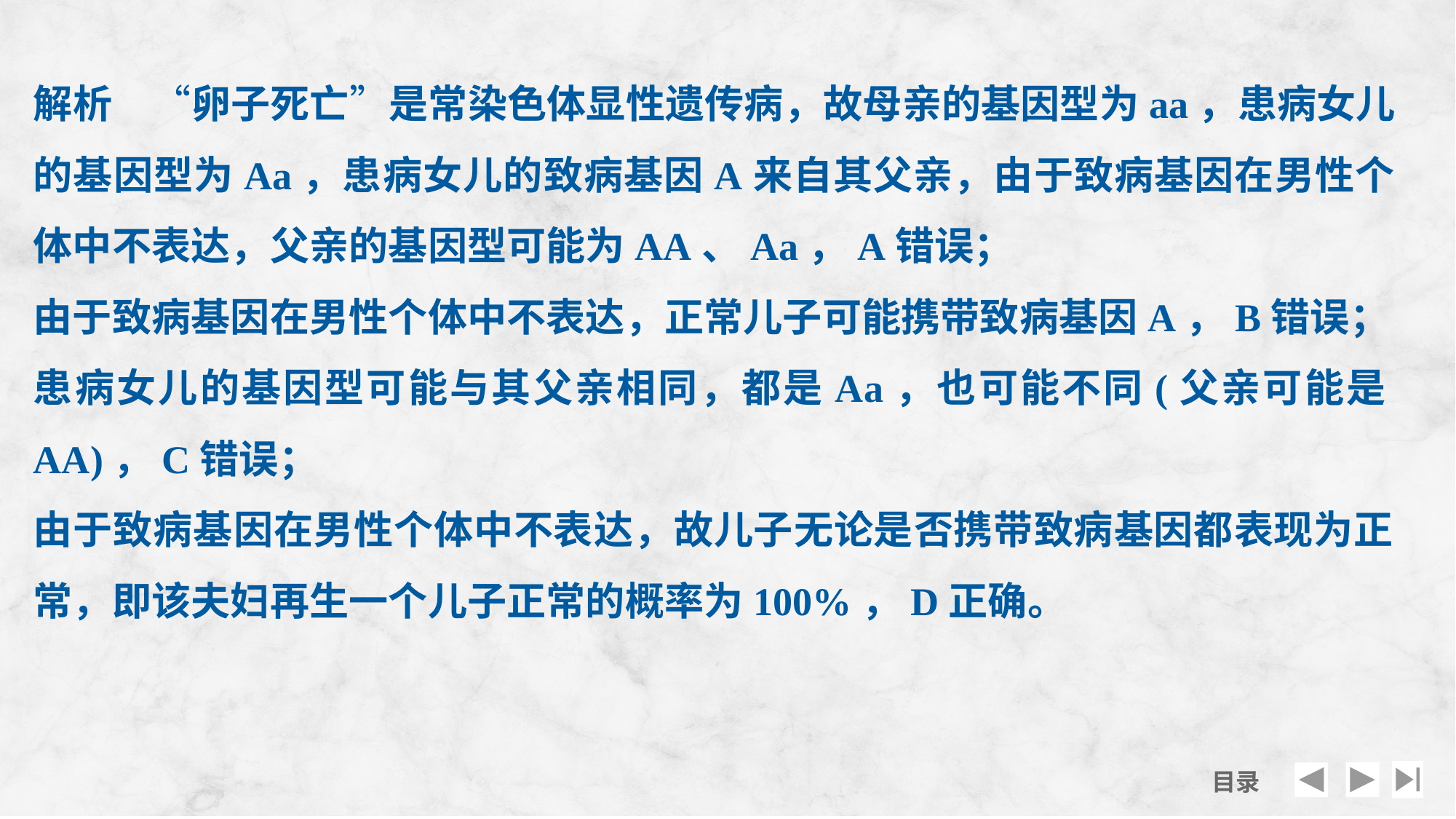

解析　“卵子死亡”是常染色体显性遗传病，故母亲的基因型为aa，患病女儿的基因型为Aa，患病女儿的致病基因A来自其父亲，由于致病基因在男性个体中不表达，父亲的基因型可能为AA、Aa，A错误；
由于致病基因在男性个体中不表达，正常儿子可能携带致病基因A，B错误；
患病女儿的基因型可能与其父亲相同，都是Aa，也可能不同(父亲可能是AA)，C错误；
由于致病基因在男性个体中不表达，故儿子无论是否携带致病基因都表现为正常，即该夫妇再生一个儿子正常的概率为100%，D正确。